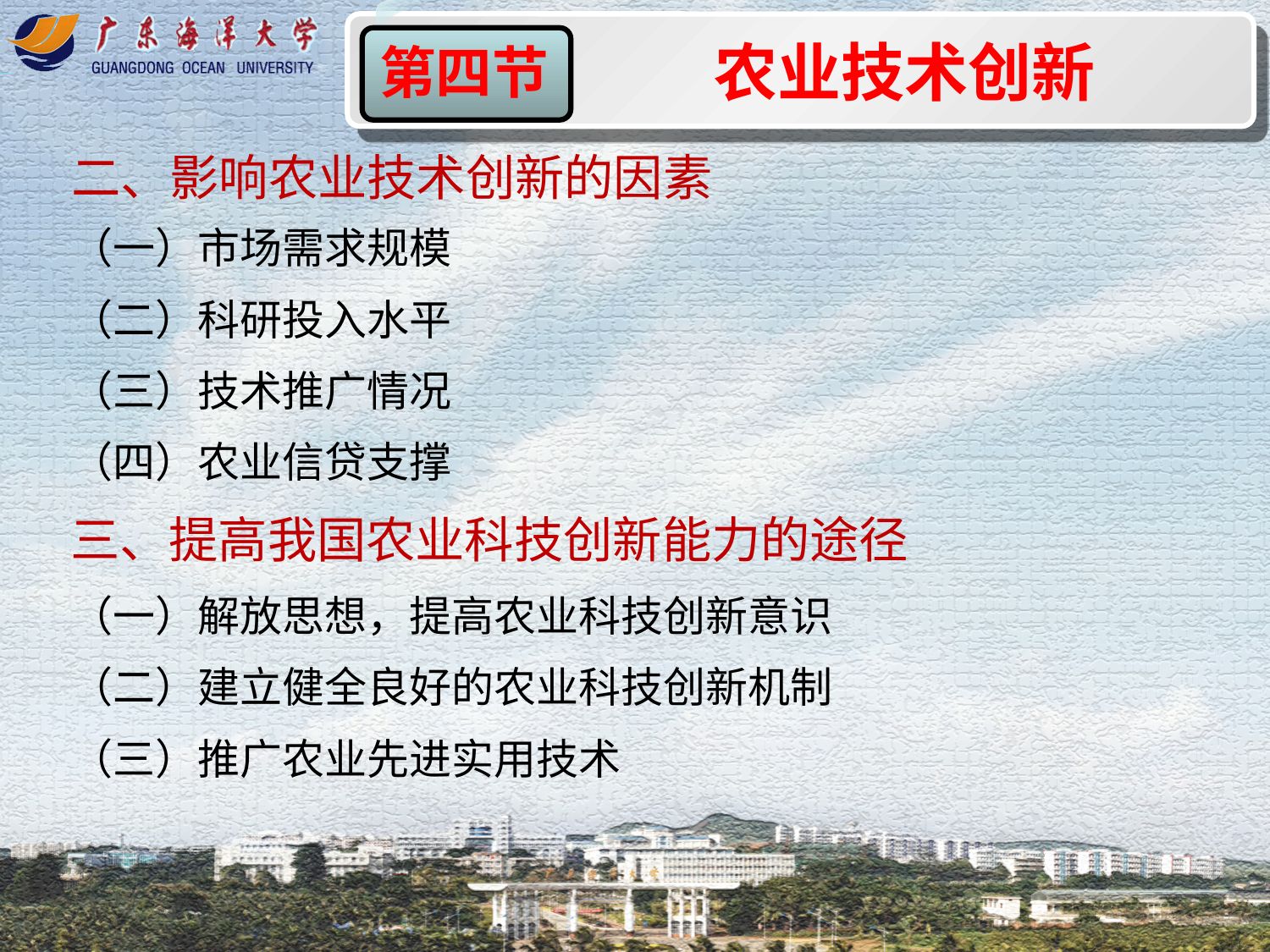

农业技术创新

第四节
二、影响农业技术创新的因素
（一）市场需求规模
（二）科研投入水平
（三）技术推广情况
（四）农业信贷支撑
三、提高我国农业科技创新能力的途径
（一）解放思想，提高农业科技创新意识
（二）建立健全良好的农业科技创新机制
（三）推广农业先进实用技术